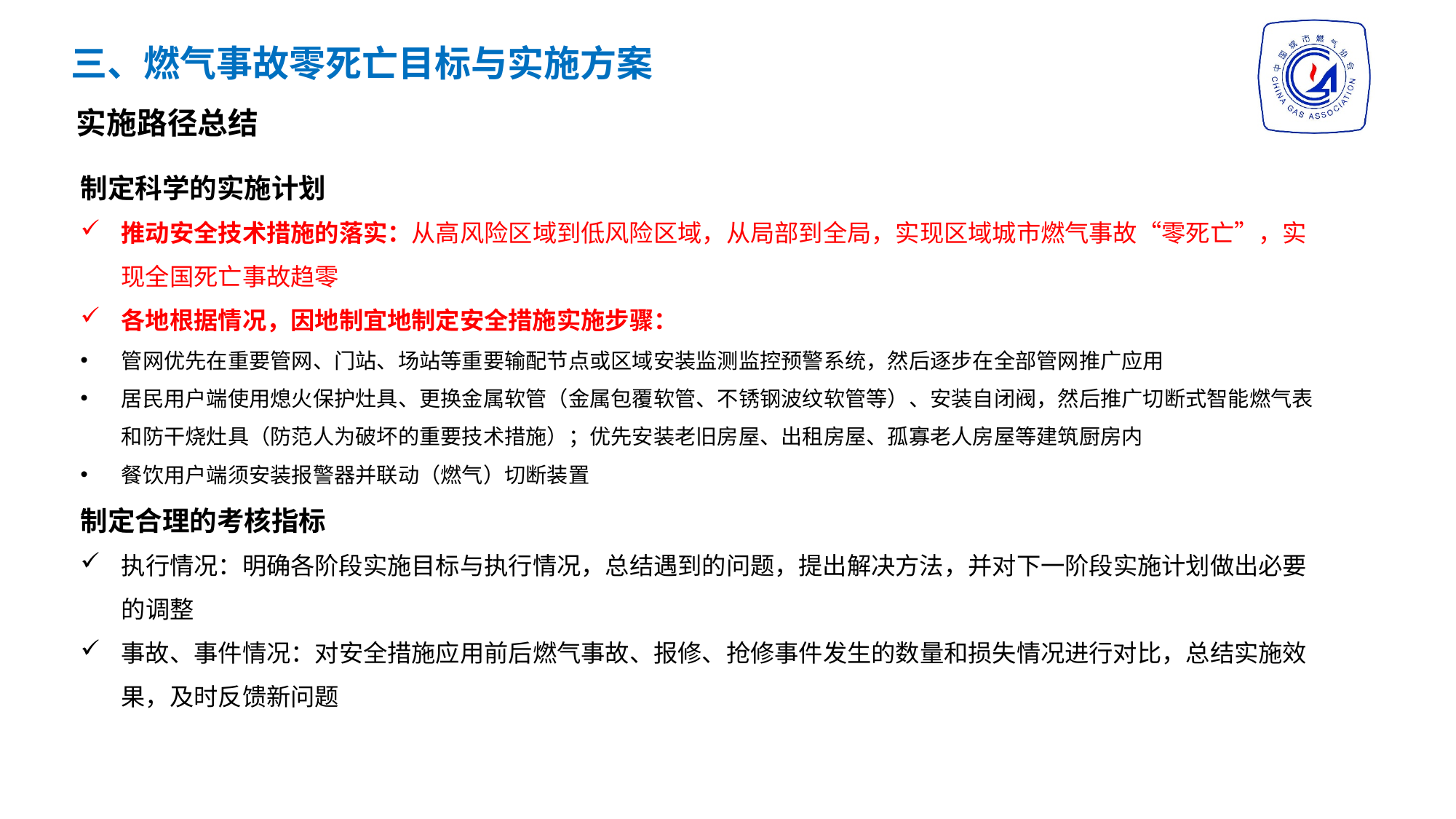

三、燃气事故零死亡目标与实施方案
实施路径总结
制定科学的实施计划
推动安全技术措施的落实：从高风险区域到低风险区域，从局部到全局，实现区域城市燃气事故“零死亡”，实现全国死亡事故趋零
各地根据情况，因地制宜地制定安全措施实施步骤：
管网优先在重要管网、门站、场站等重要输配节点或区域安装监测监控预警系统，然后逐步在全部管网推广应用
居民用户端使用熄火保护灶具、更换金属软管（金属包覆软管、不锈钢波纹软管等）、安装自闭阀，然后推广切断式智能燃气表和防干烧灶具（防范人为破坏的重要技术措施）；优先安装老旧房屋、出租房屋、孤寡老人房屋等建筑厨房内
餐饮用户端须安装报警器并联动（燃气）切断装置
制定合理的考核指标
执行情况：明确各阶段实施目标与执行情况，总结遇到的问题，提出解决方法，并对下一阶段实施计划做出必要的调整
事故、事件情况：对安全措施应用前后燃气事故、报修、抢修事件发生的数量和损失情况进行对比，总结实施效果，及时反馈新问题